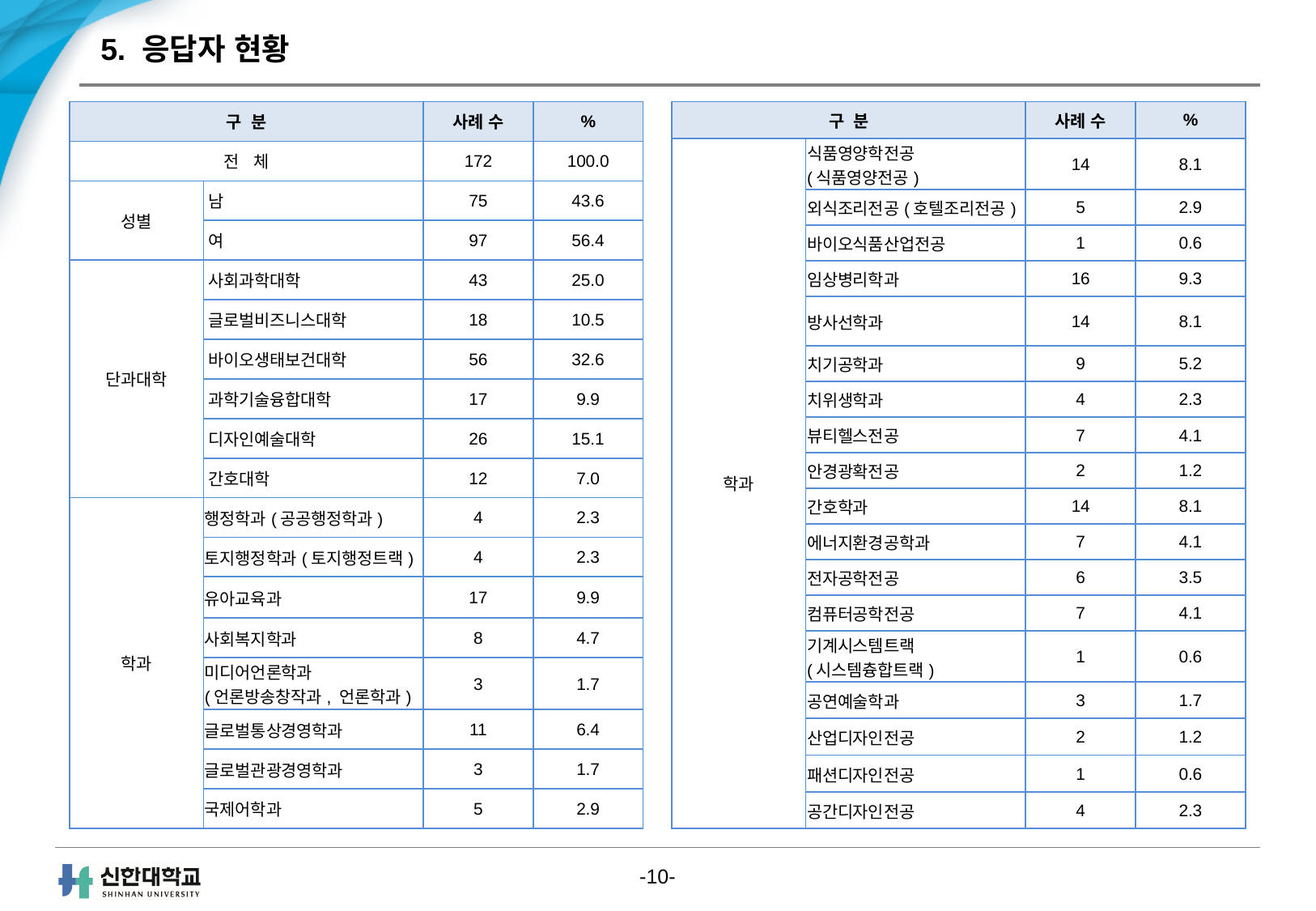

# 5. 응답자 현황

| 구 분 |  | 사례 수 | % |
| --- | --- | --- | --- |
| 학과 | 식품영양학전공 (식품영양전공) | 14 | 8.1 |
|  | 외식조리전공(호텔조리전공) | 5 | 2.9 |
|  | 바이오식품산업전공 | 1 | 0.6 |
|  | 임상병리학과 | 16 | 9.3 |
|  | 방사선학과 | 14 | 8.1 |
|  | 치기공학과 | 9 | 5.2 |
|  | 치위생학과 | 4 | 2.3 |
|  | 뷰티헬스전공 | 7 | 4.1 |
|  | 안경광확전공 | 2 | 1.2 |
|  | 간호학과 | 14 | 8.1 |
|  | 에너지환경공학과 | 7 | 4.1 |
|  | 전자공학전공 | 6 | 3.5 |
|  | 컴퓨터공학전공 | 7 | 4.1 |
|  | 기계시스템트랙 (시스템츙합트랙) | 1 | 0.6 |
|  | 공연예술학과 | 3 | 1.7 |
|  | 산업디자인전공 | 2 | 1.2 |
|  | 패션디자인전공 | 1 | 0.6 |
|  | 공간디자인전공 | 4 | 2.3 |
| 구 분 |  | 사례 수 | % |
| --- | --- | --- | --- |
| 전 체 |  | 172 | 100.0 |
| 성별 | 남 | 75 | 43.6 |
|  | 여 | 97 | 56.4 |
| 단과대학 | 사회과학대학 | 43 | 25.0 |
|  | 글로벌비즈니스대학 | 18 | 10.5 |
|  | 바이오생태보건대학 | 56 | 32.6 |
|  | 과학기술융합대학 | 17 | 9.9 |
|  | 디자인예술대학 | 26 | 15.1 |
|  | 간호대학 | 12 | 7.0 |
| 학과 | 행정학과(공공행정학과) | 4 | 2.3 |
|  | 토지행정학과(토지행정트랙) | 4 | 2.3 |
|  | 유아교육과 | 17 | 9.9 |
|  | 사회복지학과 | 8 | 4.7 |
|  | 미디어언론학과 (언론방송창작과, 언론학과) | 3 | 1.7 |
|  | 글로벌통상경영학과 | 11 | 6.4 |
|  | 글로벌관광경영학과 | 3 | 1.7 |
|  | 국제어학과 | 5 | 2.9 |
-10-